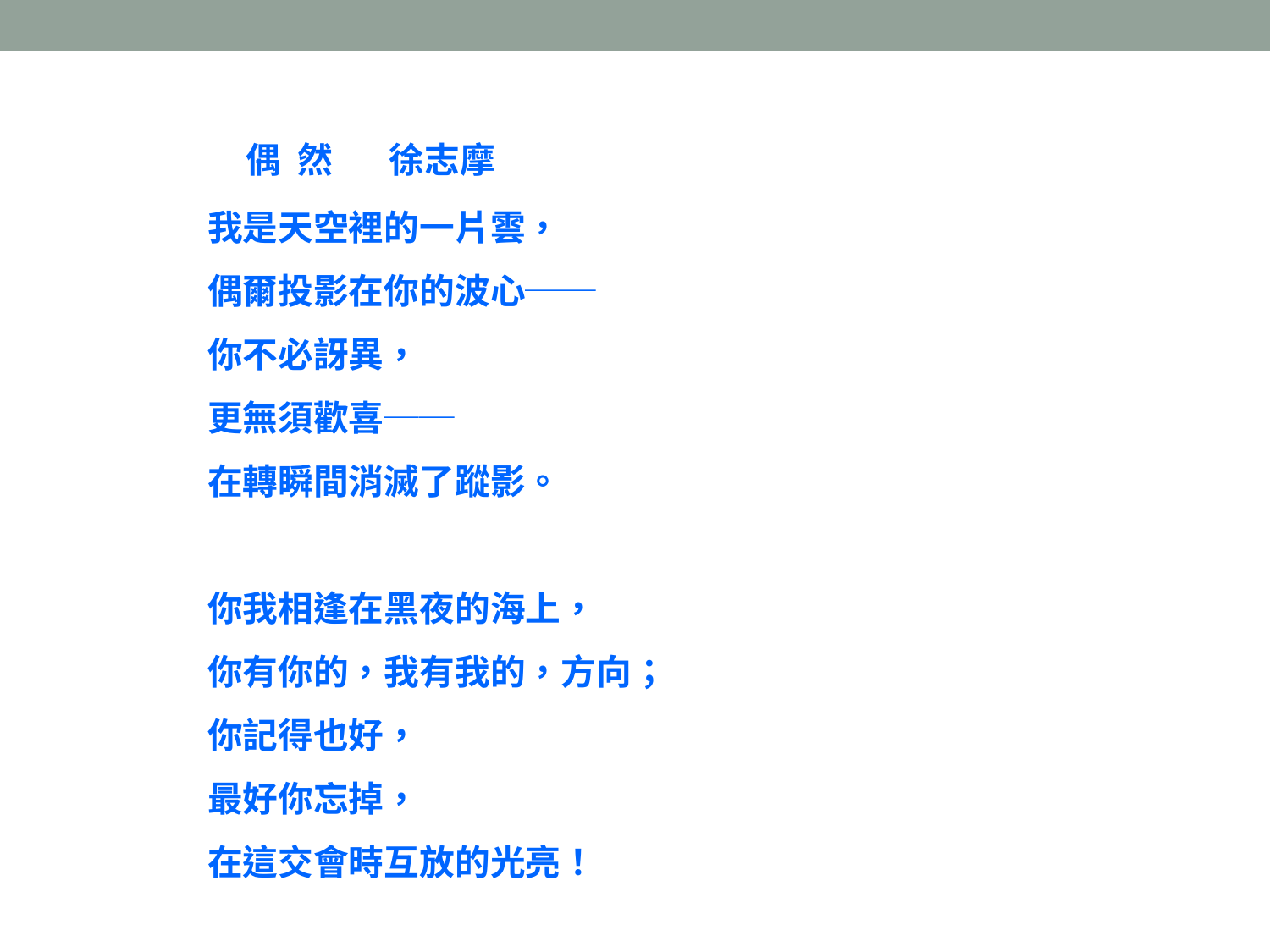

偶  然       徐志摩
我是天空裡的一片雲，
偶爾投影在你的波心──
你不必訝異，
更無須歡喜──
在轉瞬間消滅了蹤影。
你我相逢在黑夜的海上，
你有你的，我有我的，方向；
你記得也好，
最好你忘掉，
在這交會時互放的光亮！